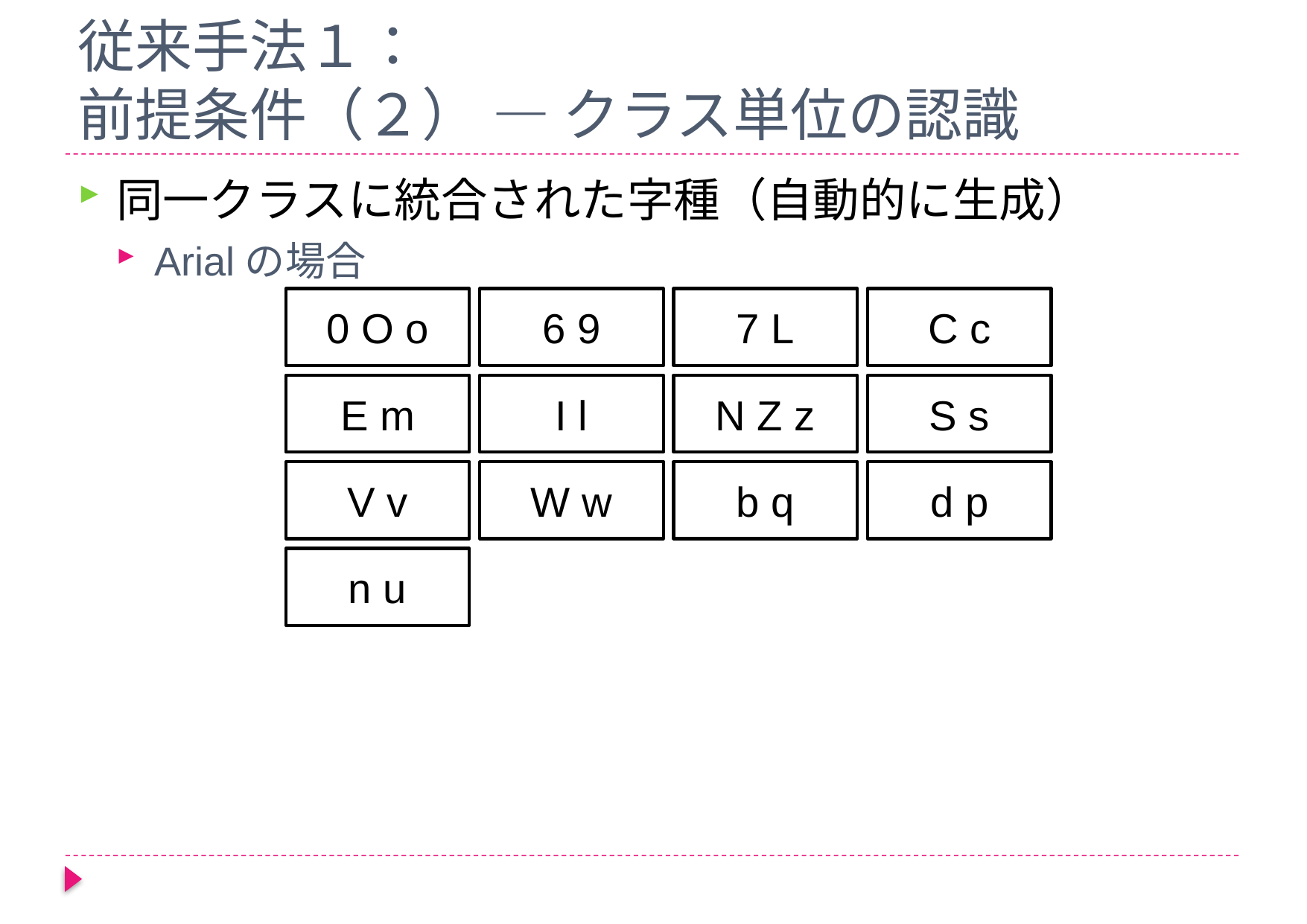

# 従来手法１： 前提条件（２） ― クラス単位の認識

同一クラスに統合された字種（自動的に生成）
Arialの場合

0 O o
6 9
7 L
C c
E m
I l
N Z z
S s
V v
W w
b q
d p
n u